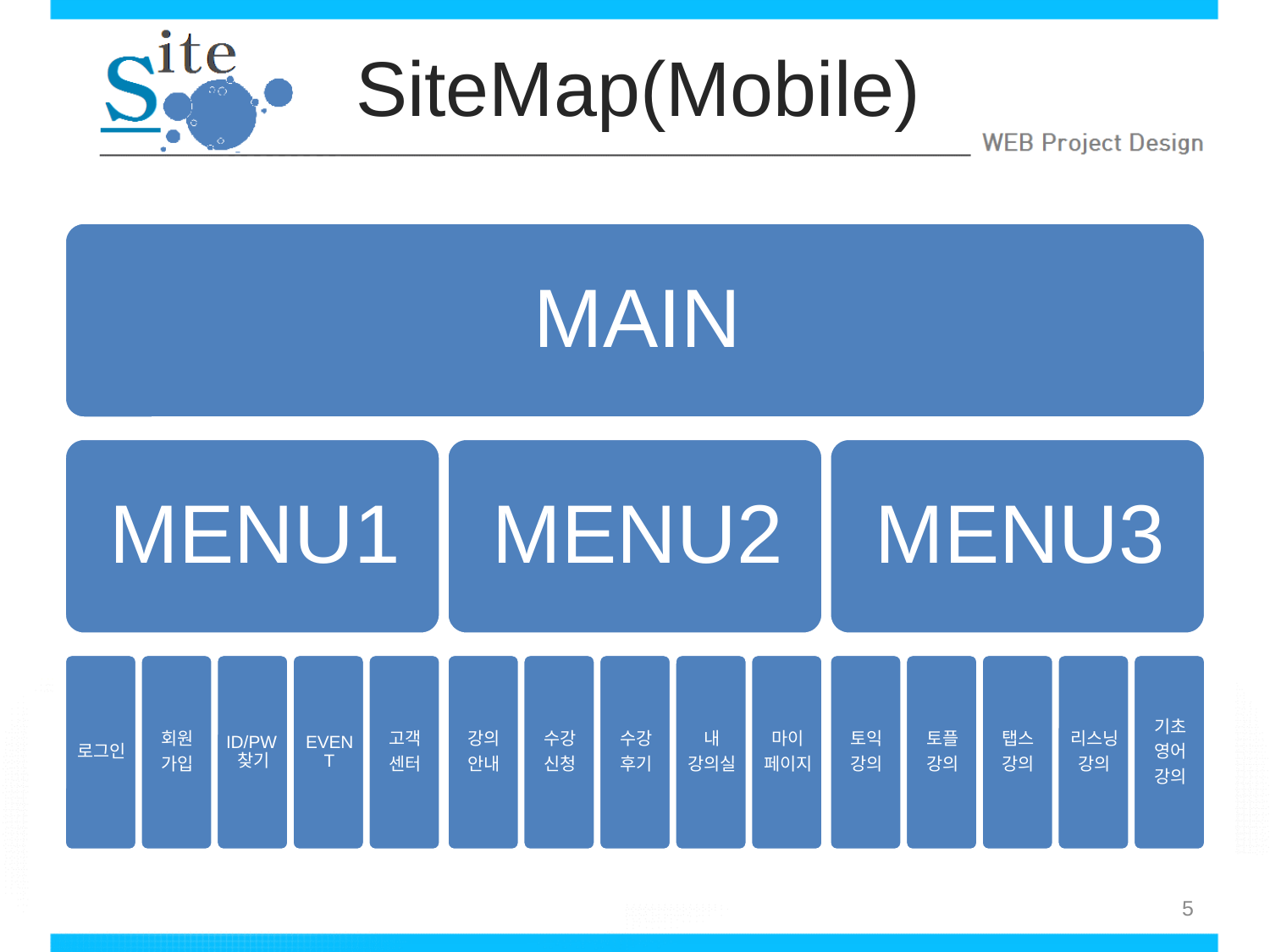

# SiteMap(Mobile)
MAIN
MENU1
로그인
회원
가입
ID/PW찾기
EVENT
고객
센터
MENU2
강의
안내
수강
신청
수강
후기
내
강의실
마이
페이지
MENU3
토익
강의
토플
강의
탭스
강의
리스닝
강의
기초
영어
강의
5